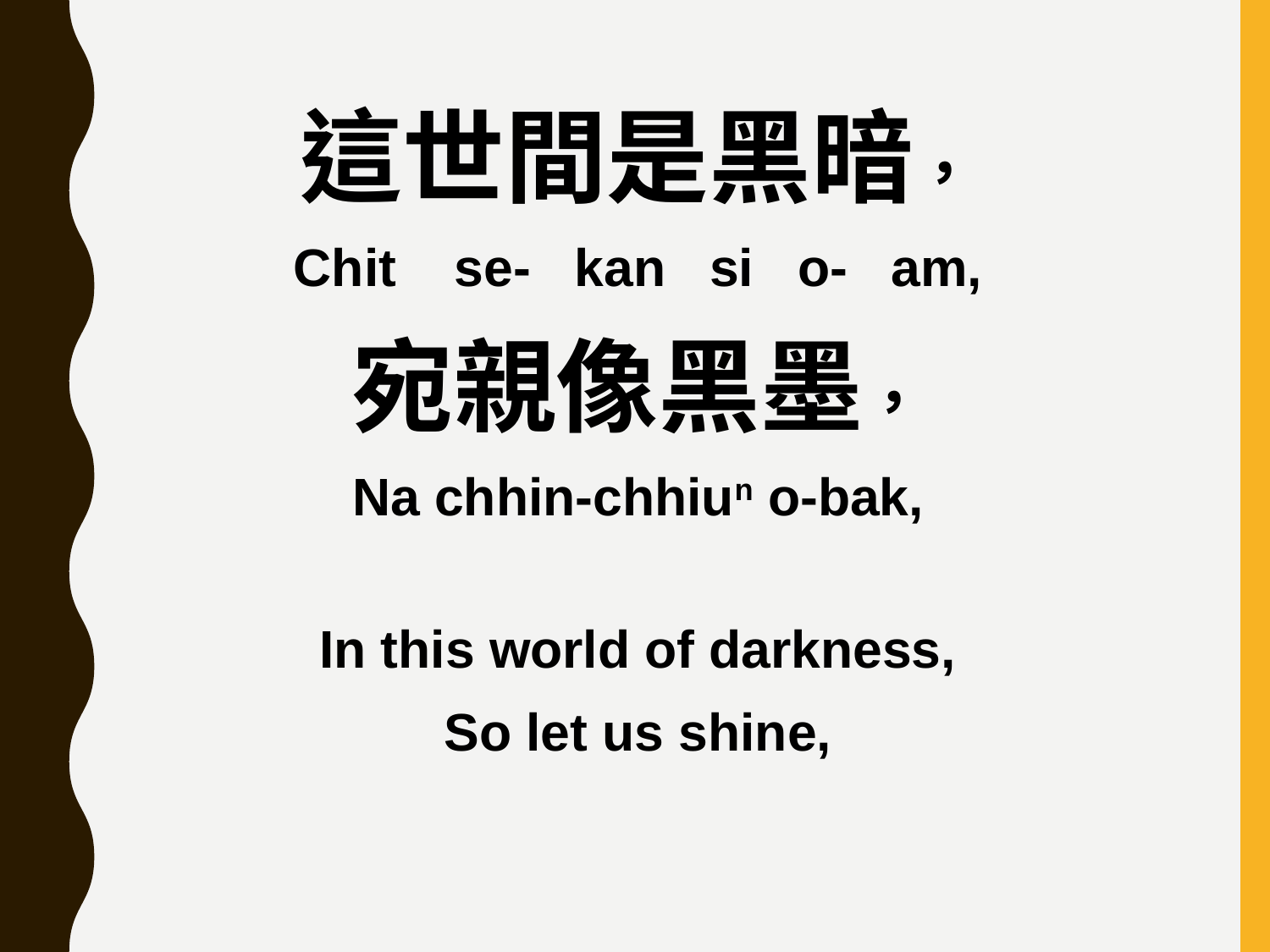

這世間是黑暗，
Chit    se-   kan   si   o-   am,
宛親像黑墨，
Na chhin-chhiun o-bak,

In this world of darkness,
So let us shine,